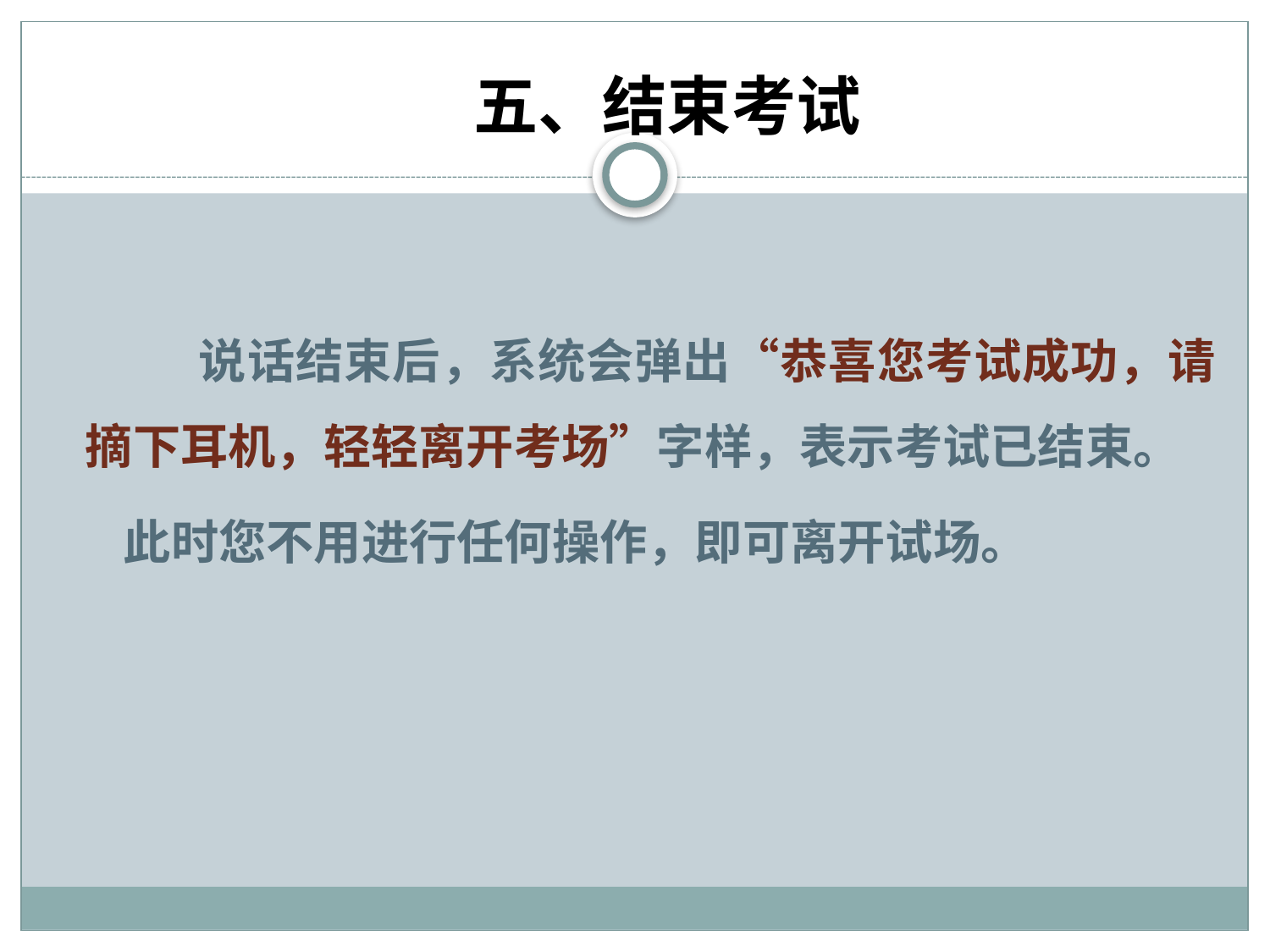

# 五、结束考试
            说话结束后，系统会弹出“恭喜您考试成功，请摘下耳机，轻轻离开考场”字样，表示考试已结束。
      此时您不用进行任何操作，即可离开试场。